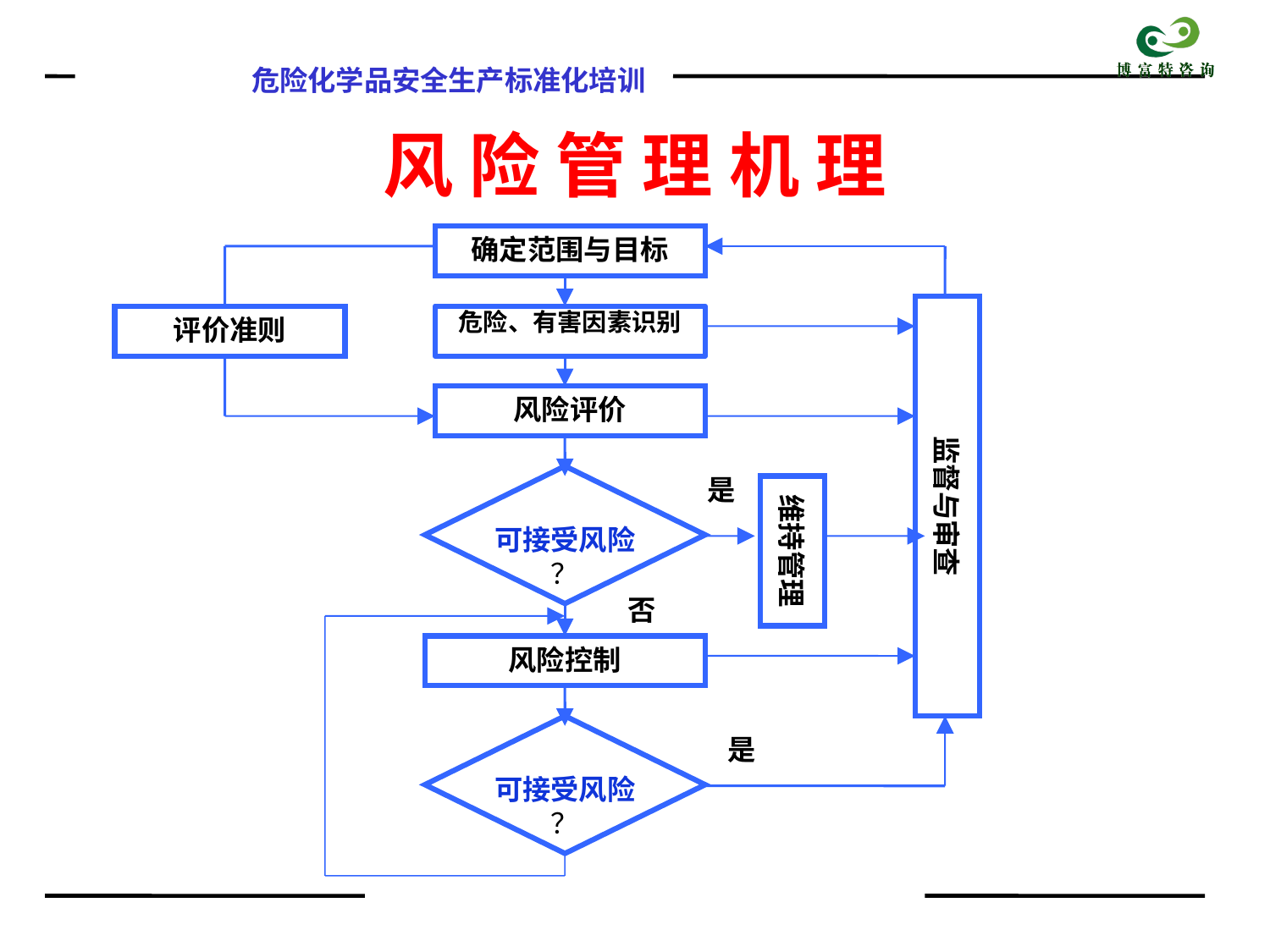

# 风 险 管 理 机 理
确定范围与目标

监督与审查
评价准则
危险、有害因素识别

风险评价

可接受风险
？
是
维持管理

否

风险控制

可接受风险
？

是